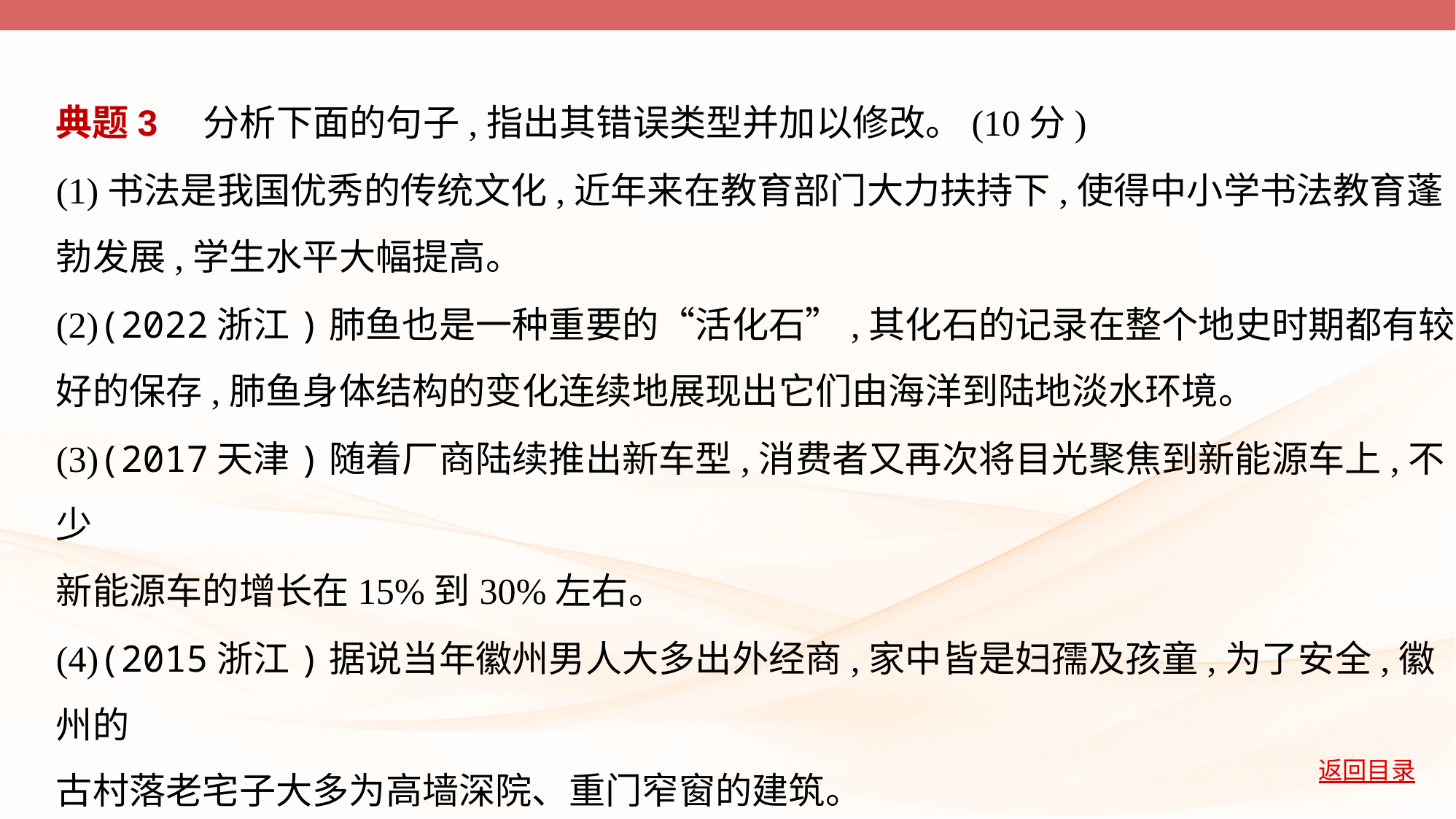

典题3　分析下面的句子,指出其错误类型并加以修改。(10分)
(1)书法是我国优秀的传统文化,近年来在教育部门大力扶持下,使得中小学书法教育蓬
勃发展,学生水平大幅提高。
(2)(2022浙江)肺鱼也是一种重要的“活化石”,其化石的记录在整个地史时期都有较
好的保存,肺鱼身体结构的变化连续地展现出它们由海洋到陆地淡水环境。
(3)(2017天津)随着厂商陆续推出新车型,消费者又再次将目光聚焦到新能源车上,不少
新能源车的增长在15%到30%左右。
(4)(2015浙江)据说当年徽州男人大多出外经商,家中皆是妇孺及孩童,为了安全,徽州的
古村落老宅子大多为高墙深院、重门窄窗的建筑。